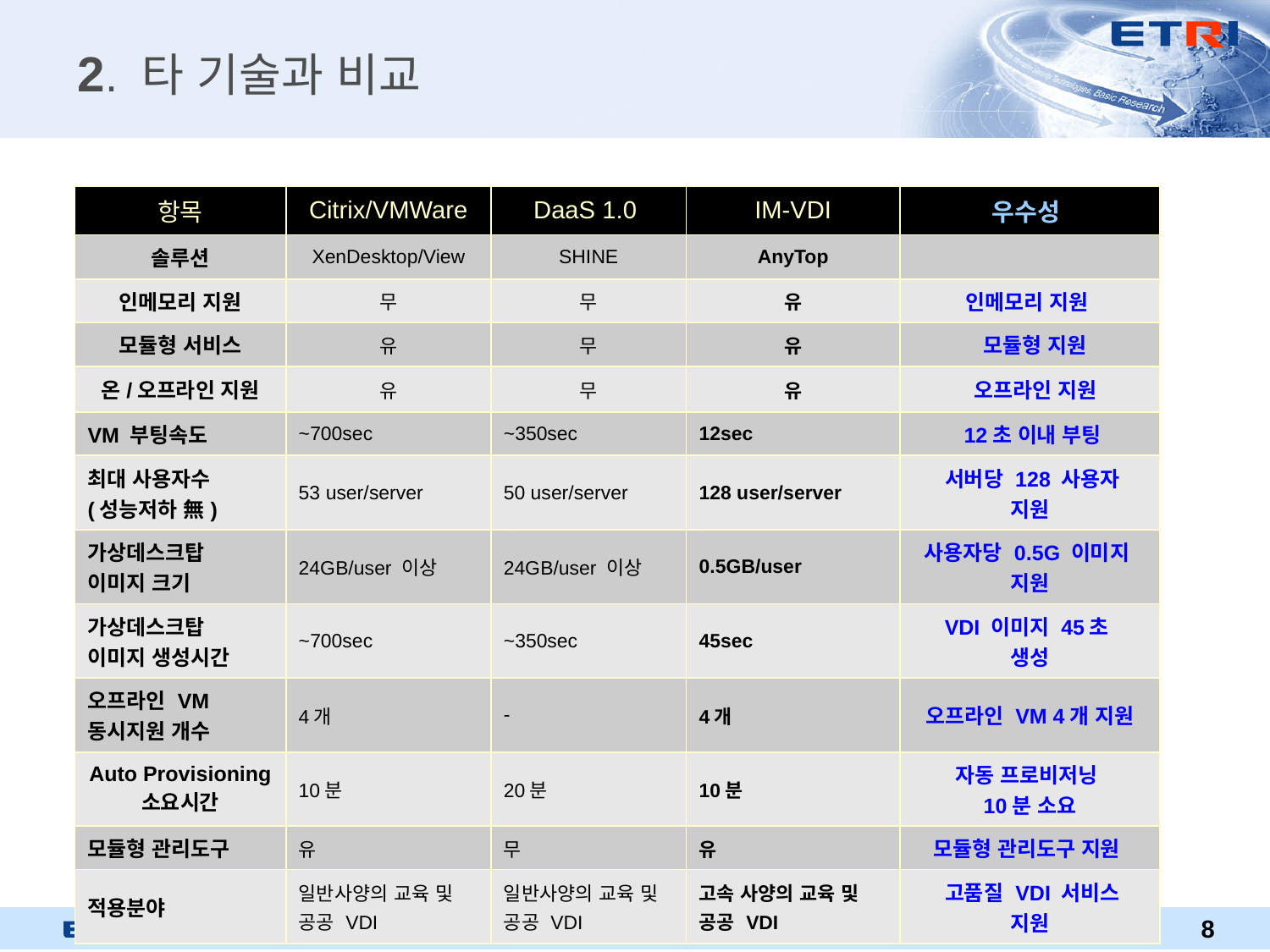

# 2. 타 기술과 비교
| 항목 | Citrix/VMWare | DaaS 1.0 | IM-VDI | 우수성 |
| --- | --- | --- | --- | --- |
| 솔루션 | XenDesktop/View | SHINE | AnyTop |  |
| 인메모리 지원 | 무 | 무 | 유 | 인메모리 지원 |
| 모듈형 서비스 | 유 | 무 | 유 | 모듈형 지원 |
| 온/오프라인 지원 | 유 | 무 | 유 | 오프라인 지원 |
| VM 부팅속도 | ~700sec | ~350sec | 12sec | 12초 이내 부팅 |
| 최대 사용자수 (성능저하 無) | 53 user/server | 50 user/server | 128 user/server | 서버당 128 사용자 지원 |
| 가상데스크탑 이미지 크기 | 24GB/user 이상 | 24GB/user 이상 | 0.5GB/user | 사용자당 0.5G 이미지 지원 |
| 가상데스크탑 이미지 생성시간 | ~700sec | ~350sec | 45sec | VDI 이미지 45초 생성 |
| 오프라인 VM 동시지원 개수 | 4개 | - | 4개 | 오프라인 VM 4개 지원 |
| Auto Provisioning 소요시간 | 10분 | 20분 | 10분 | 자동 프로비저닝 10분 소요 |
| 모듈형 관리도구 | 유 | 무 | 유 | 모듈형 관리도구 지원 |
| 적용분야 | 일반사양의 교육 및 공공 VDI | 일반사양의 교육 및 공공 VDI | 고속 사양의 교육 및 공공 VDI | 고품질 VDI 서비스 지원 |
8